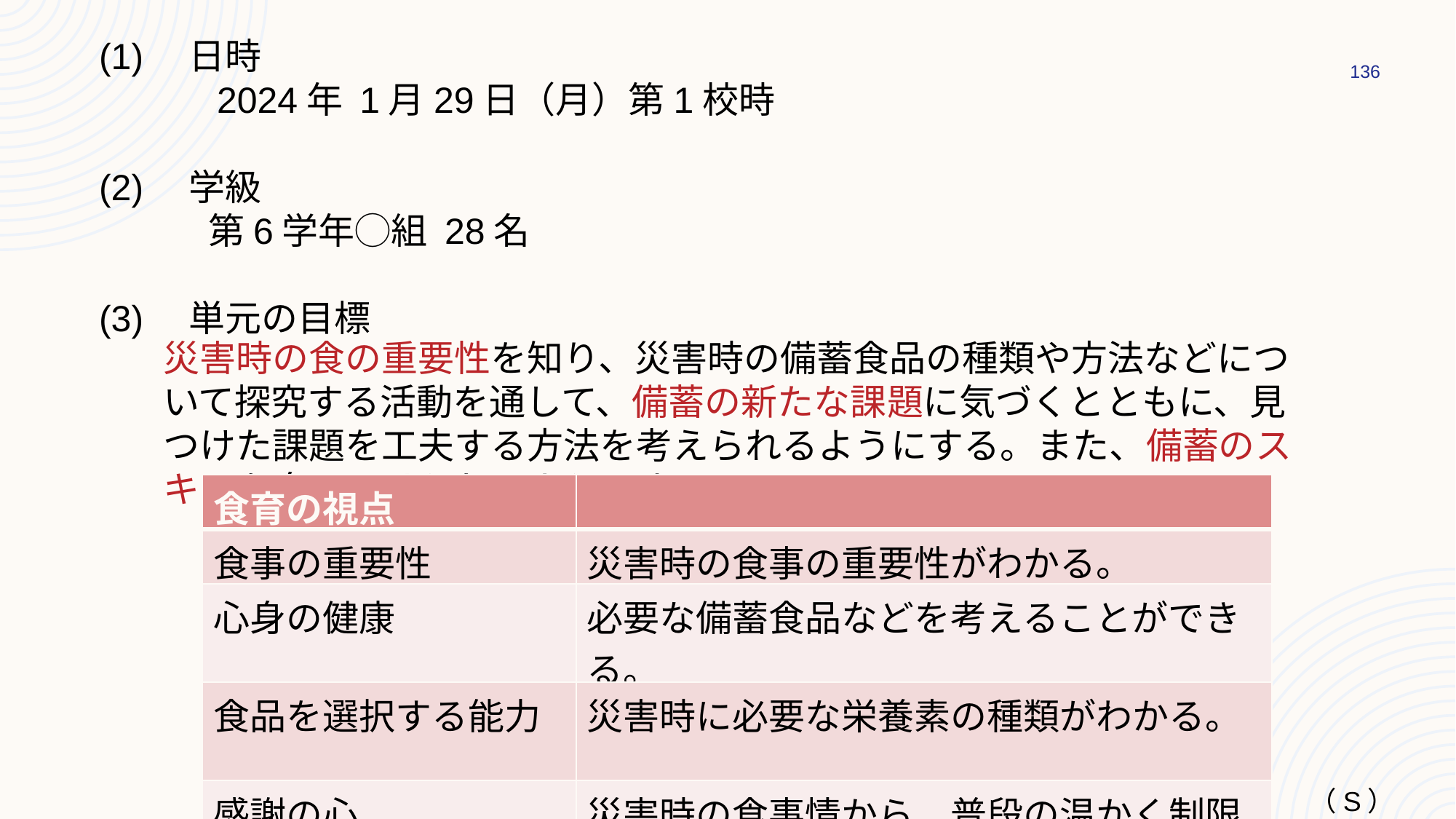

(1)　日時
　　　2024年 1月29日（月）第1校時

(2)　学級
　　　第6学年◯組 28名

(3)　単元の目標

136
災害時の食の重要性を知り、災害時の備蓄食品の種類や方法などについて探究する活動を通して、備蓄の新たな課題に気づくとともに、見つけた課題を工夫する方法を考えられるようにする。また、備蓄のスキルを身につけられるようにする。

| 食育の視点 |  |
| --- | --- |
| 食事の重要性 | 災害時の食事の重要性がわかる。 |
| 心身の健康 | 必要な備蓄食品などを考えることができる。 |
| 食品を選択する能力 | 災害時に必要な栄養素の種類がわかる。 |
| 感謝の心 | 災害時の食事情から、普段の温かく制限のない食事に感謝する心を持つことができる。 |
（S）